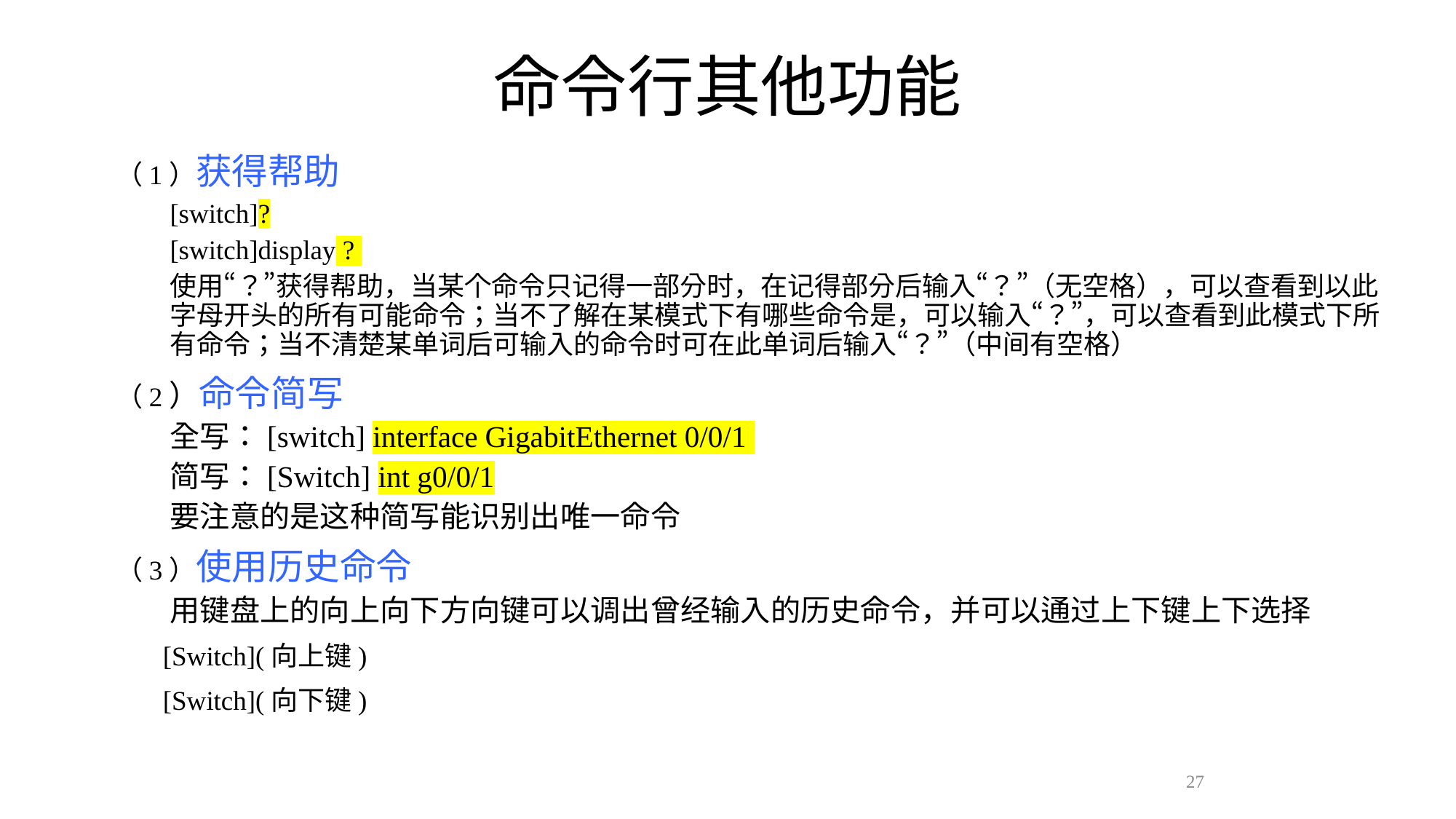

# 命令行其他功能
（1）获得帮助
[switch]?
[switch]display ?
使用“？”获得帮助，当某个命令只记得一部分时，在记得部分后输入“？”（无空格），可以查看到以此字母开头的所有可能命令；当不了解在某模式下有哪些命令是，可以输入“？”，可以查看到此模式下所有命令；当不清楚某单词后可输入的命令时可在此单词后输入“？”（中间有空格）
（2）命令简写
全写：[switch] interface GigabitEthernet 0/0/1
简写：[Switch] int g0/0/1
要注意的是这种简写能识别出唯一命令
（3）使用历史命令
用键盘上的向上向下方向键可以调出曾经输入的历史命令，并可以通过上下键上下选择
       [Switch](向上键)
       [Switch](向下键)
27